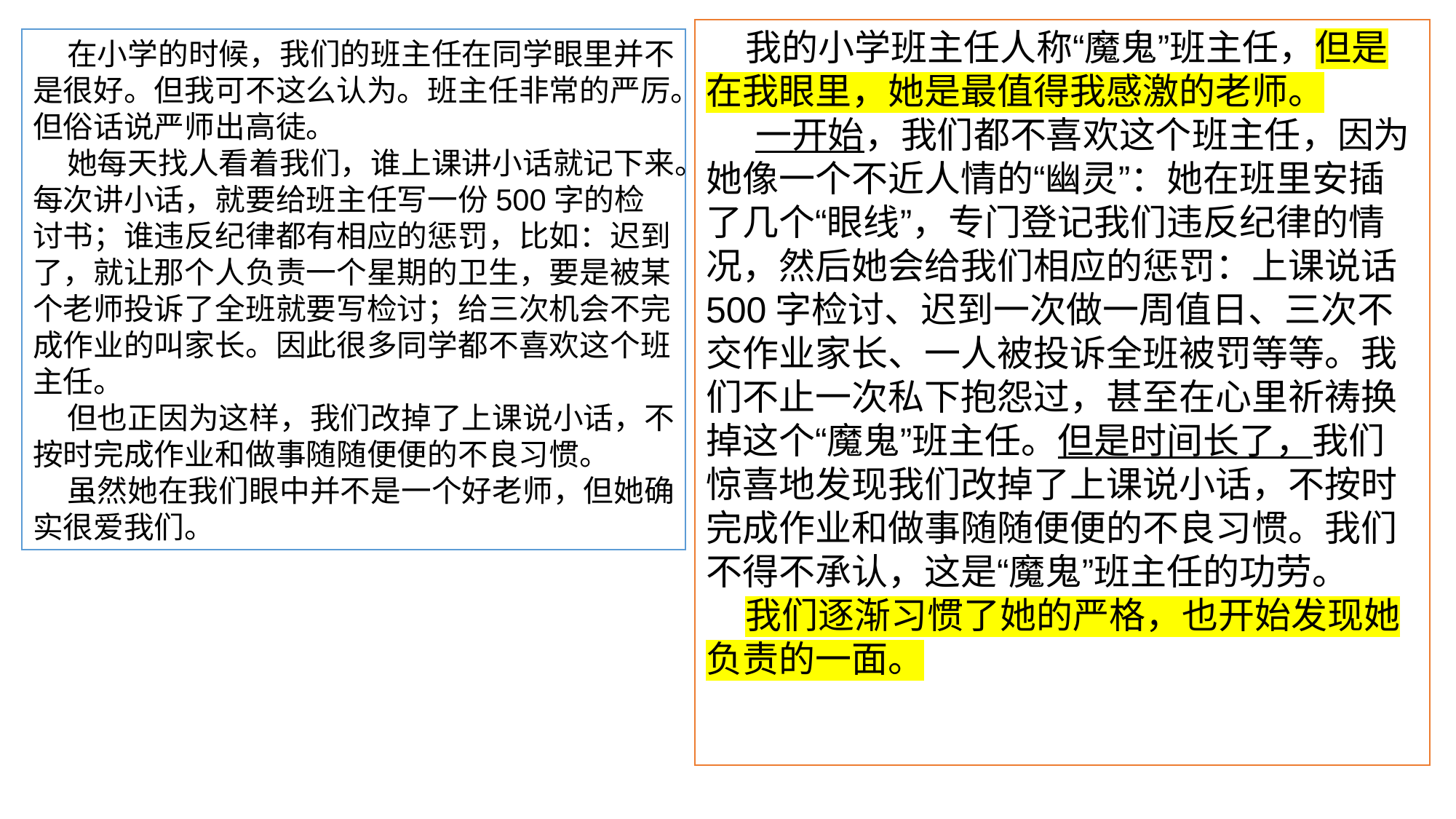

我的小学班主任人称“魔鬼”班主任，但是在我眼里，她是最值得我感激的老师。
    一开始，我们都不喜欢这个班主任，因为她像一个不近人情的“幽灵”：她在班里安插了几个“眼线”，专门登记我们违反纪律的情况，然后她会给我们相应的惩罚：上课说话500字检讨、迟到一次做一周值日、三次不交作业家长、一人被投诉全班被罚等等。我们不止一次私下抱怨过，甚至在心里祈祷换掉这个“魔鬼”班主任。但是时间长了，我们惊喜地发现我们改掉了上课说小话，不按时完成作业和做事随随便便的不良习惯。我们不得不承认，这是“魔鬼”班主任的功劳。
   我们逐渐习惯了她的严格，也开始发现她负责的一面。
    在小学的时候，我们的班主任在同学眼里并不是很好。但我可不这么认为。班主任非常的严厉。但俗话说严师出高徒。
    她每天找人看着我们，谁上课讲小话就记下来。每次讲小话，就要给班主任写一份500字的检讨书；谁违反纪律都有相应的惩罚，比如：迟到了，就让那个人负责一个星期的卫生，要是被某个老师投诉了全班就要写检讨；给三次机会不完成作业的叫家长。因此很多同学都不喜欢这个班主任。
    但也正因为这样，我们改掉了上课说小话，不按时完成作业和做事随随便便的不良习惯。
    虽然她在我们眼中并不是一个好老师，但她确实很爱我们。
#